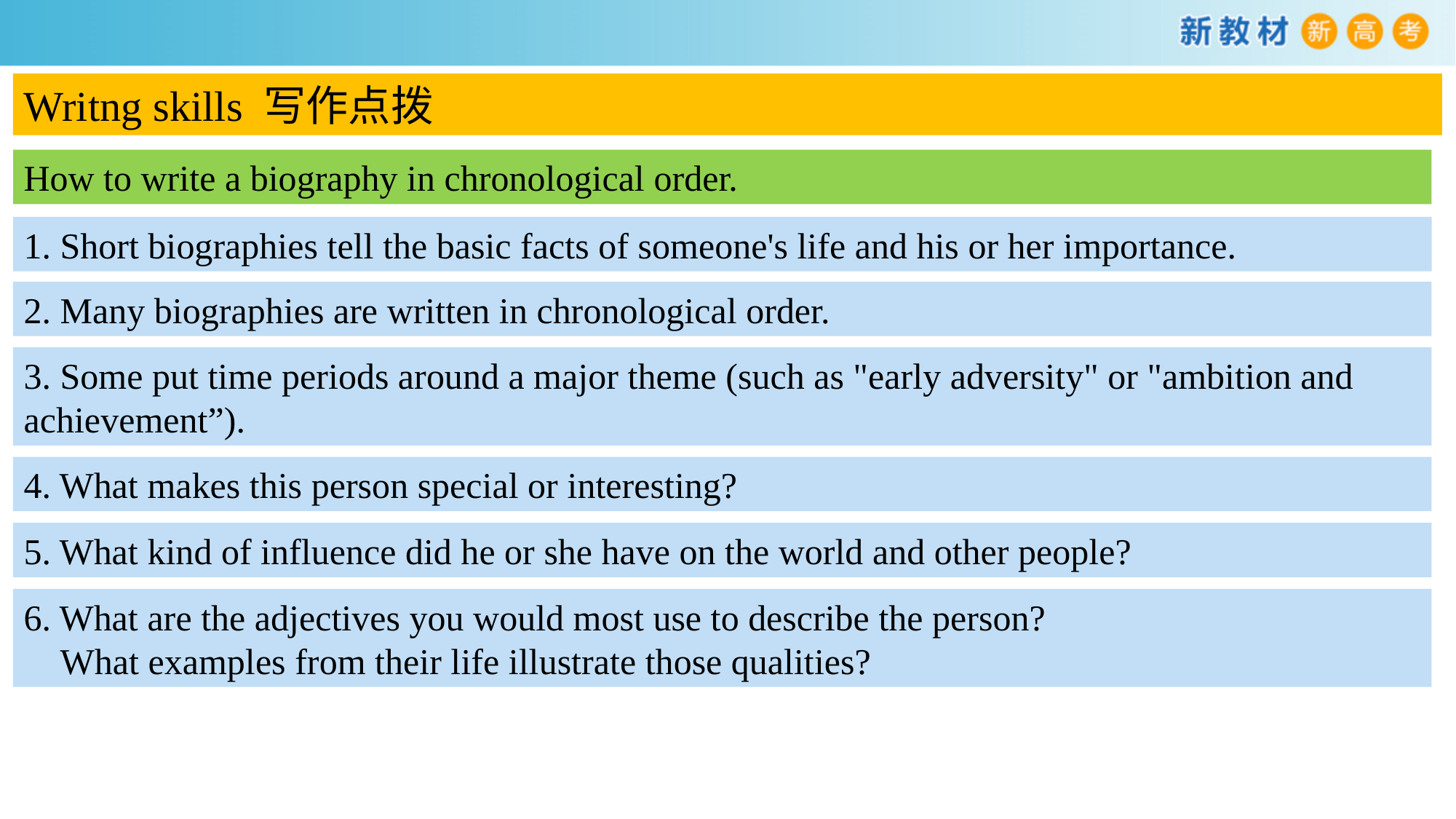

Writng skills 写作点拨
How to write a biography in chronological order.
1. Short biographies tell the basic facts of someone's life and his or her importance.
2. Many biographies are written in chronological order.
3. Some put time periods around a major theme (such as "early adversity" or "ambition and achievement”).
4. What makes this person special or interesting?
5. What kind of influence did he or she have on the world and other people?
6. What are the adjectives you would most use to describe the person?
    What examples from their life illustrate those qualities?